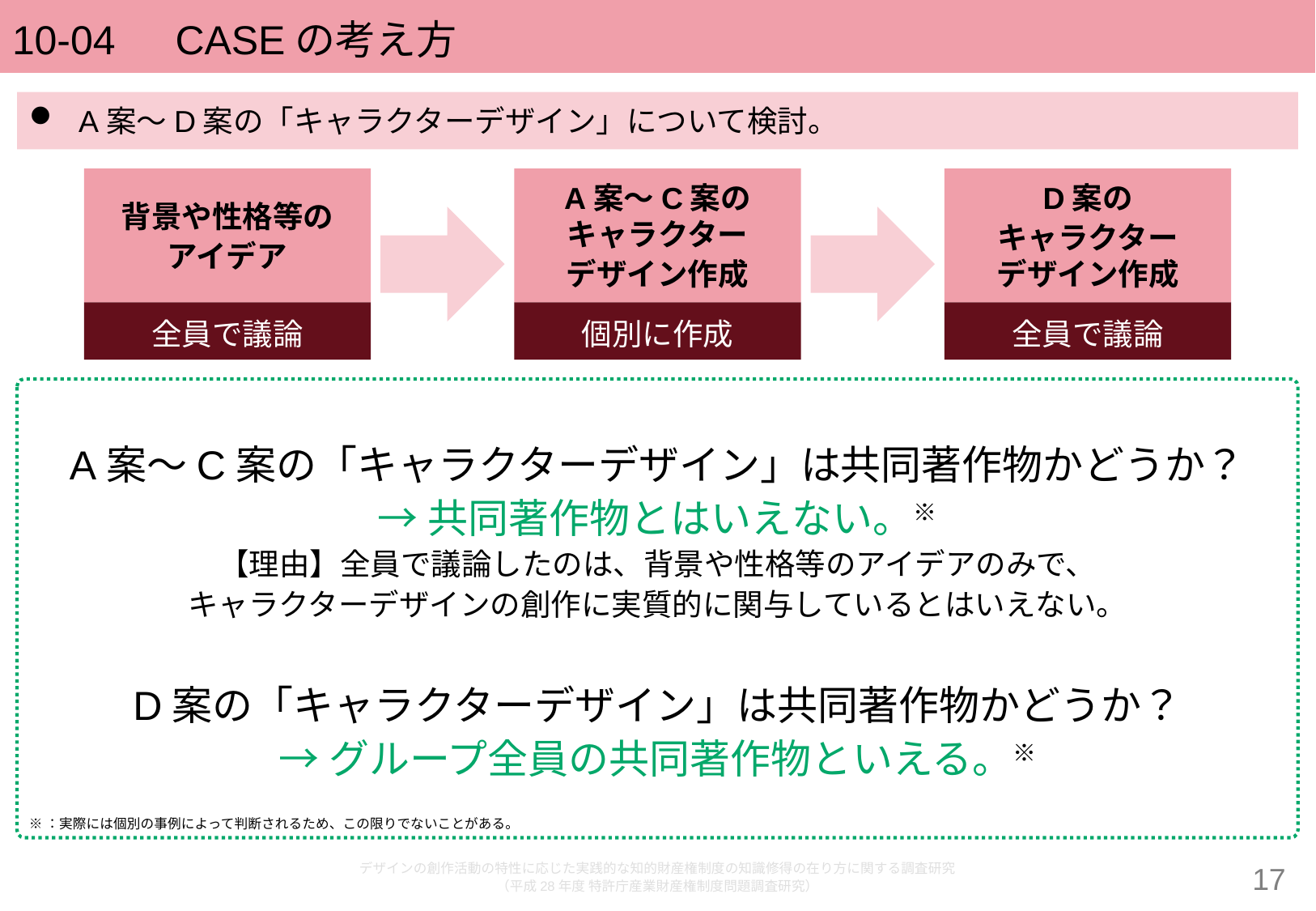

# 10-04　CASEの考え方
A案～D案の「キャラクターデザイン」について検討。
背景や性格等の
アイデア
A案～C案の
キャラクター
デザイン作成
D案の
キャラクター
デザイン作成

全員で議論
全員で議論
個別に作成
A案～C案の「キャラクターデザイン」は共同著作物かどうか？
→共同著作物とはいえない。※
【理由】全員で議論したのは、背景や性格等のアイデアのみで、
キャラクターデザインの創作に実質的に関与しているとはいえない。

D案の「キャラクターデザイン」は共同著作物かどうか？
→グループ全員の共同著作物といえる。※
※：実際には個別の事例によって判断されるため、この限りでないことがある。
デザインの創作活動の特性に応じた実践的な知的財産権制度の知識修得の在り方に関する調査研究
（平成28年度 特許庁産業財産権制度問題調査研究）
17